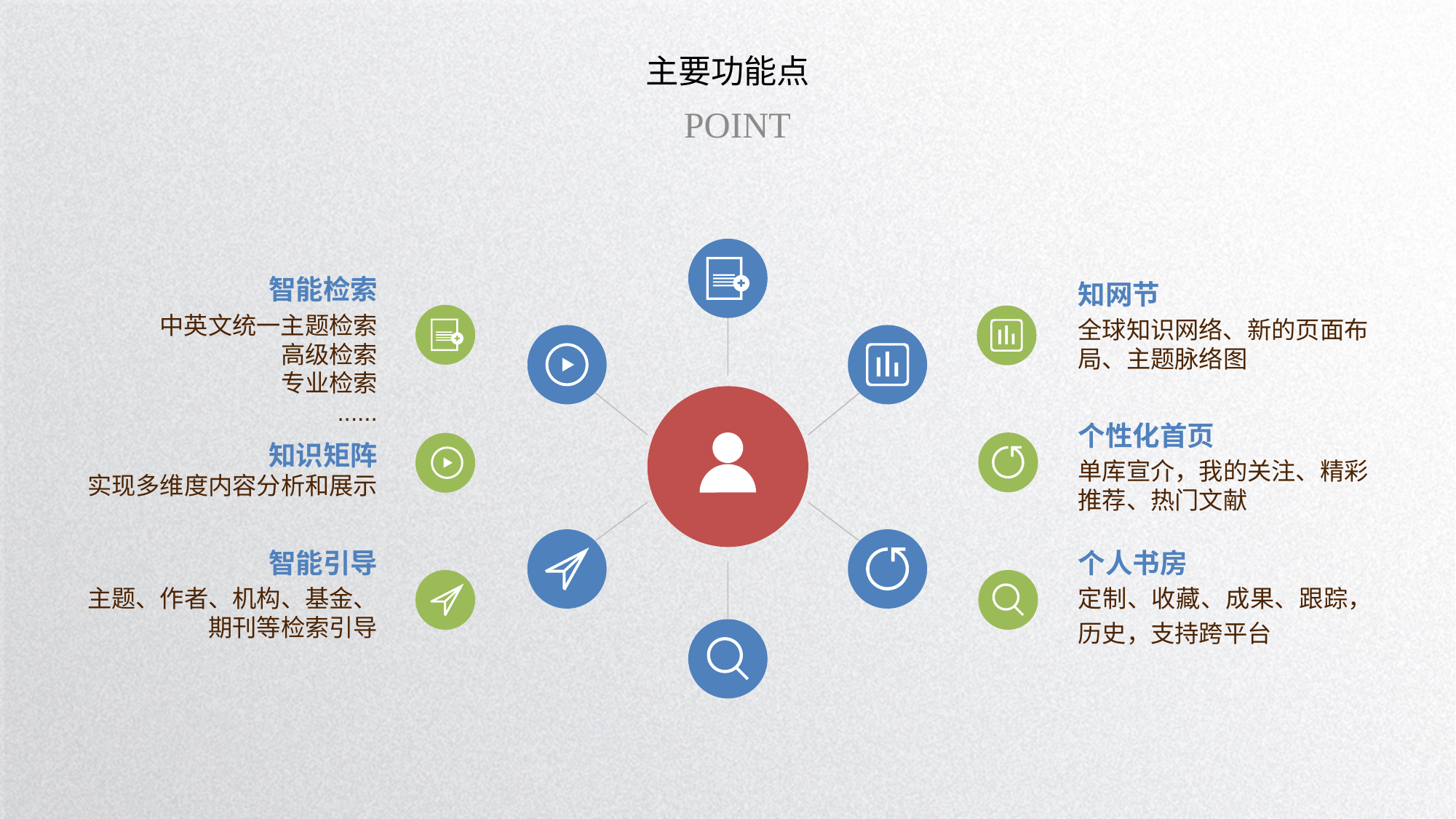

# 主要功能点
POINT

智能检索
知网节
中英文统一主题检索
高级检索
专业检索
......

全球知识网络、新的页面布局、主题脉络图

个性化首页
知识矩阵

单库宣介，我的关注、精彩推荐、热门文献
实现多维度内容分析和展示

智能引导
个人书房

定制、收藏、成果、跟踪，历史，支持跨平台
主题、作者、机构、基金、期刊等检索引导